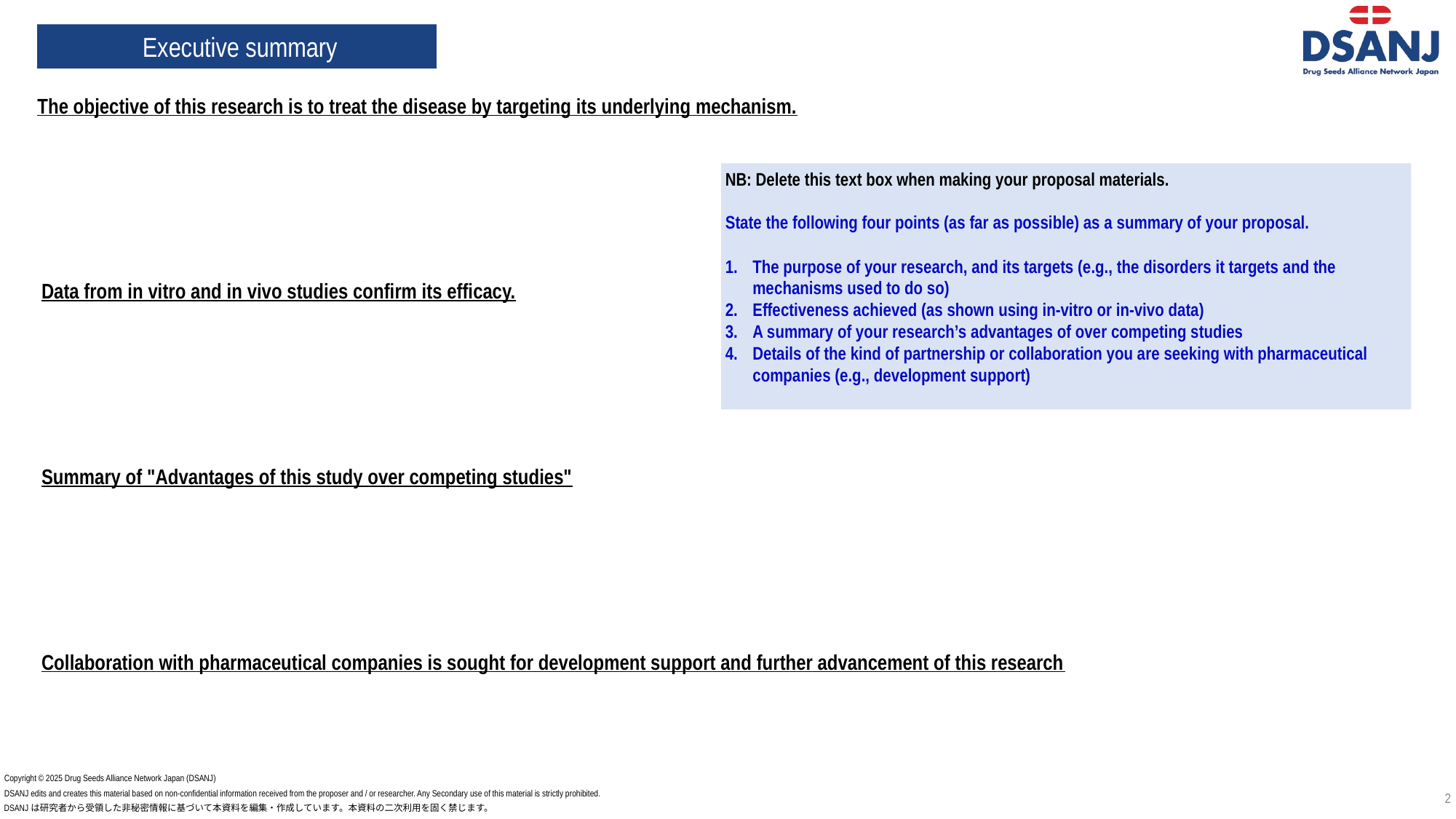

Executive summary
The objective of this research is to treat the disease by targeting its underlying mechanism.
NB: Delete this text box when making your proposal materials.

State the following four points (as far as possible) as a summary of your proposal.

The purpose of your research, and its targets (e.g., the disorders it targets and the mechanisms used to do so)
Effectiveness achieved (as shown using in-vitro or in-vivo data)
A summary of your research’s advantages of over competing studies
Details of the kind of partnership or collaboration you are seeking with pharmaceutical companies (e.g., development support)
Data from in vitro and in vivo studies confirm its efficacy.
Summary of "Advantages of this study over competing studies"
Collaboration with pharmaceutical companies is sought for development support and further advancement of this research
Copyright © 2025 Drug Seeds Alliance Network Japan (DSANJ)
DSANJ edits and creates this material based on non-confidential information received from the proposer and / or researcher. Any Secondary use of this material is strictly prohibited.
DSANJは研究者から受領した非秘密情報に基づいて本資料を編集・作成しています。本資料の二次利用を固く禁じます。
2